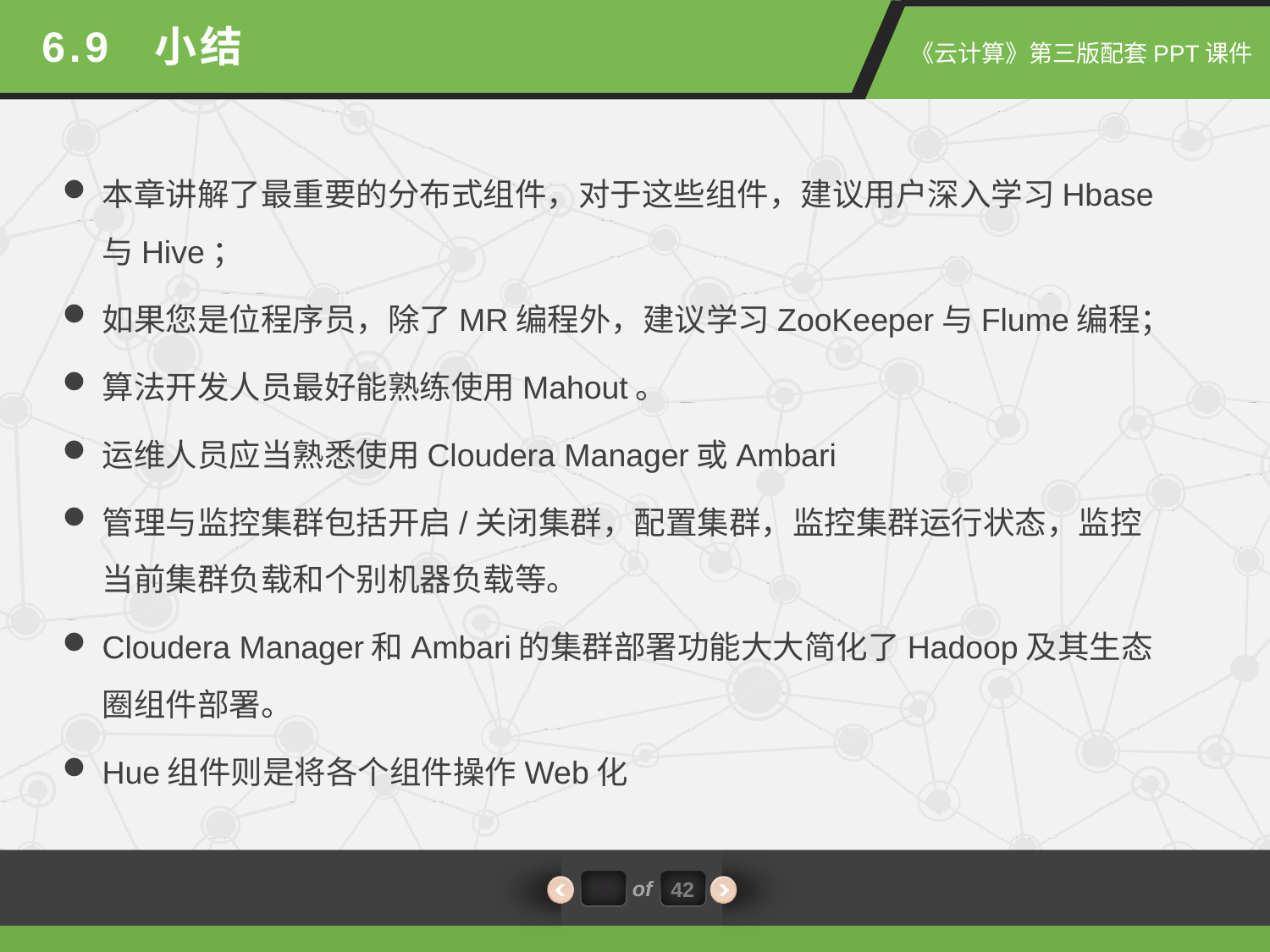

6.9  小结
本章讲解了最重要的分布式组件，对于这些组件，建议用户深入学习Hbase与Hive；
如果您是位程序员，除了MR编程外，建议学习ZooKeeper与Flume编程；
算法开发人员最好能熟练使用Mahout。
运维人员应当熟悉使用Cloudera Manager或Ambari
管理与监控集群包括开启/关闭集群，配置集群，监控集群运行状态，监控当前集群负载和个别机器负载等。
Cloudera Manager和Ambari的集群部署功能大大简化了Hadoop及其生态圈组件部署。
Hue组件则是将各个组件操作Web化
32